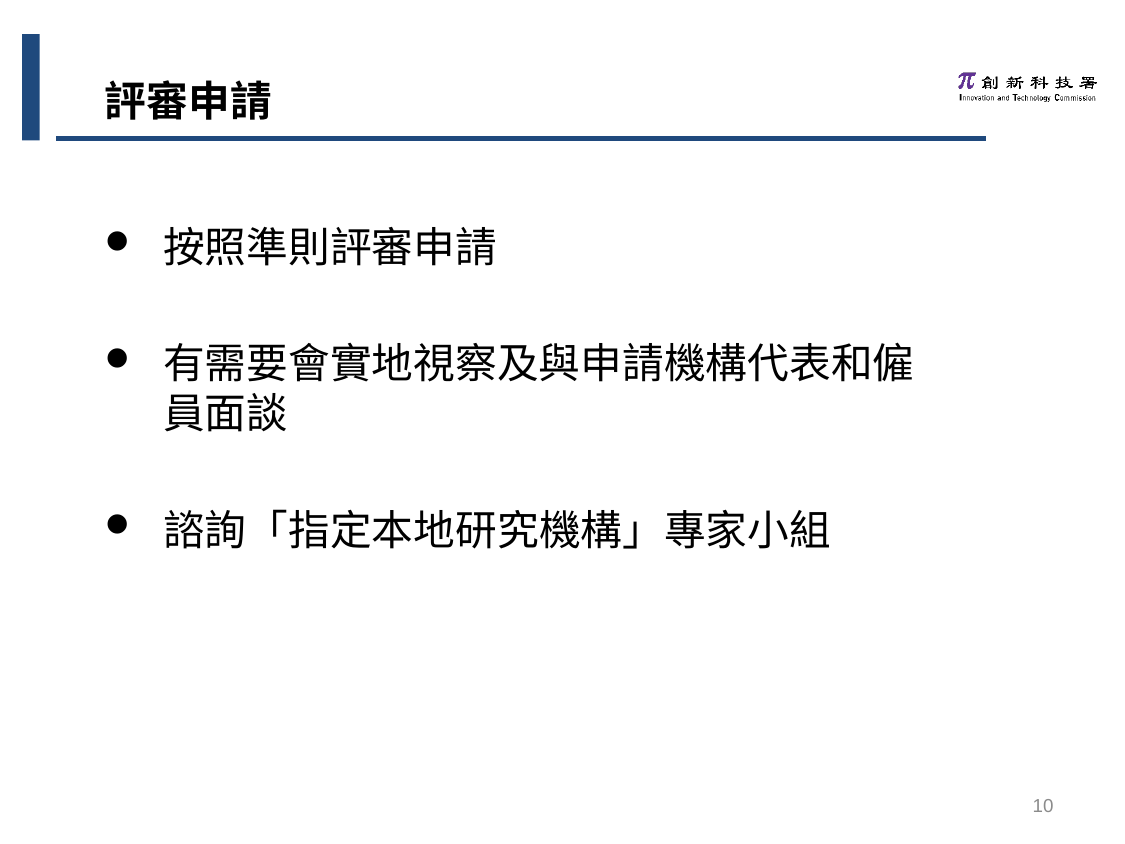

評審申請

按照準則評審申請

有需要會實地視察及與申請機構代表和僱員面談

諮詢「指定本地研究機構」專家小組
10